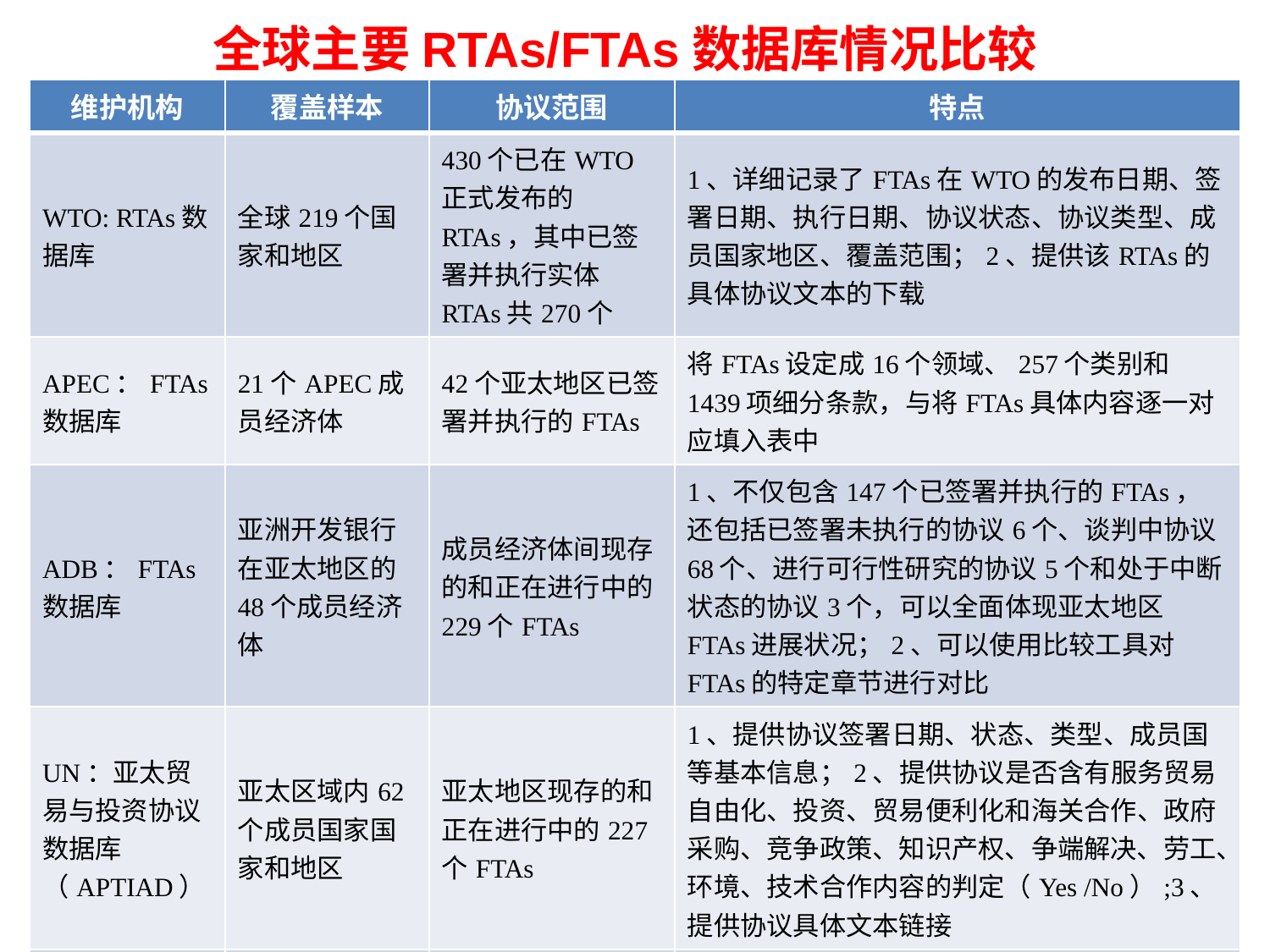

# 全球主要RTAs/FTAs数据库情况比较
| 维护机构 | 覆盖样本 | 协议范围 | 特点 |
| --- | --- | --- | --- |
| WTO: RTAs数据库 | 全球219个国家和地区 | 430个已在WTO正式发布的RTAs，其中已签署并执行实体RTAs共270个 | 1、详细记录了FTAs在WTO的发布日期、签署日期、执行日期、协议状态、协议类型、成员国家地区、覆盖范围；2、提供该RTAs的具体协议文本的下载 |
| APEC：FTAs数据库 | 21个APEC成员经济体 | 42个亚太地区已签署并执行的FTAs | 将FTAs设定成16个领域、257个类别和1439项细分条款，与将FTAs具体内容逐一对应填入表中 |
| ADB：FTAs数据库 | 亚洲开发银行在亚太地区的48个成员经济体 | 成员经济体间现存的和正在进行中的229个FTAs | 1、不仅包含147个已签署并执行的FTAs，还包括已签署未执行的协议6个、谈判中协议68个、进行可行性研究的协议5个和处于中断状态的协议3个，可以全面体现亚太地区FTAs进展状况；2、可以使用比较工具对FTAs的特定章节进行对比 |
| UN：亚太贸易与投资协议数据库（APTIAD） | 亚太区域内62个成员国家国家和地区 | 亚太地区现存的和正在进行中的227个FTAs | 1、提供协议签署日期、状态、类型、成员国等基本信息；2、提供协议是否含有服务贸易自由化、投资、贸易便利化和海关合作、政府采购、竞争政策、知识产权、争端解决、劳工、环境、技术合作内容的判定（Yes /No）;3、提供协议具体文本链接 |
| 瑞士伯尔尼大学DESTA数据库 | 全球201个国家和地区 | 共包含1947-2010年间的约790个FTAs | 1、利用矩阵和自有编码体系，针对各部门、承诺深度、灵活度、贸易一体化程度进行打分；2、测算结果以文章、图表或矩阵形式给出。 |